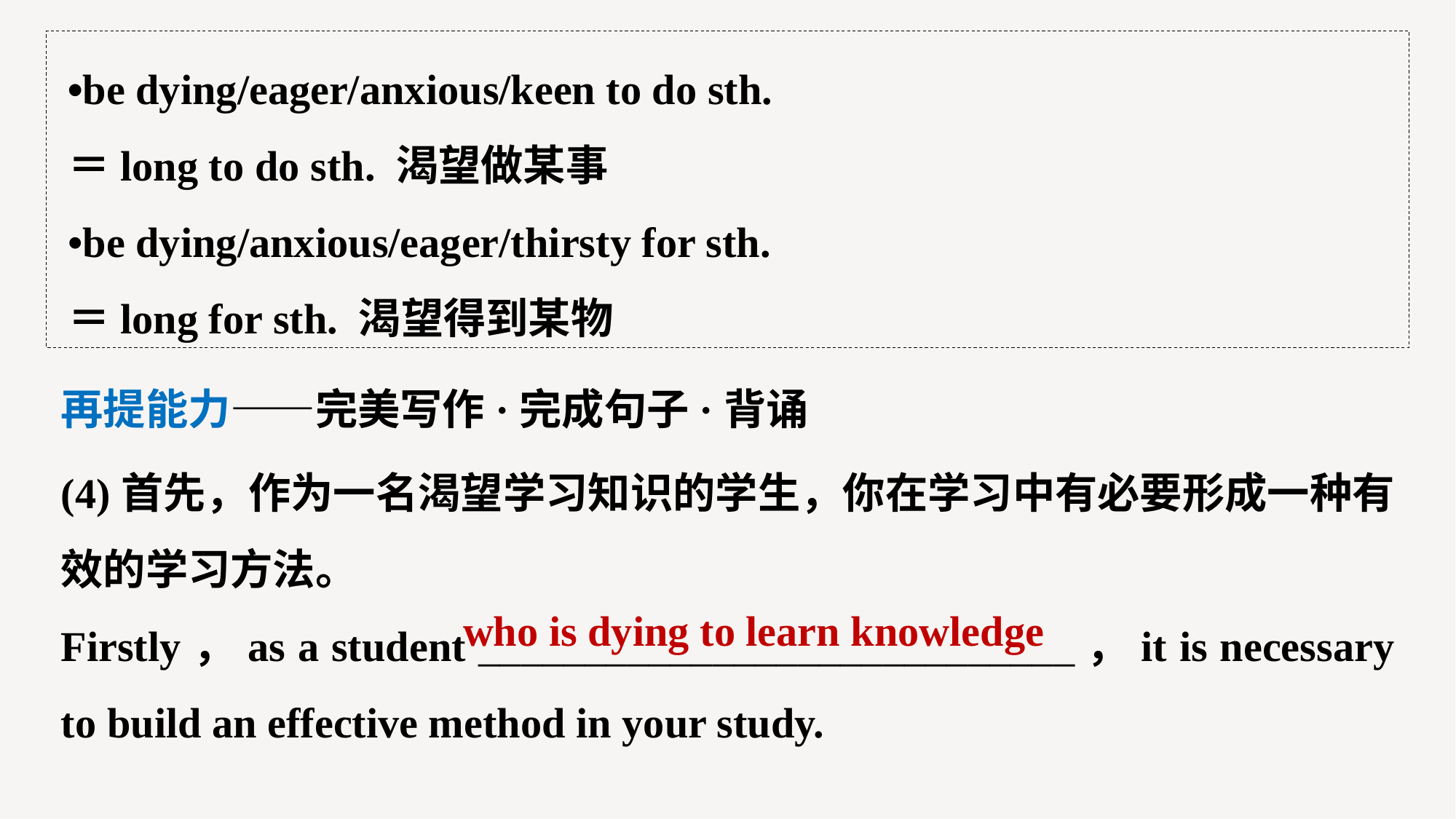

•be dying/eager/anxious/keen to do sth.
＝long to do sth. 渴望做某事
•be dying/anxious/eager/thirsty for sth.
＝long for sth. 渴望得到某物
再提能力——完美写作·完成句子·背诵
(4)首先，作为一名渴望学习知识的学生，你在学习中有必要形成一种有效的学习方法。
Firstly，as a student ____________________________，it is necessary to build an effective method in your study.
who is dying to learn knowledge